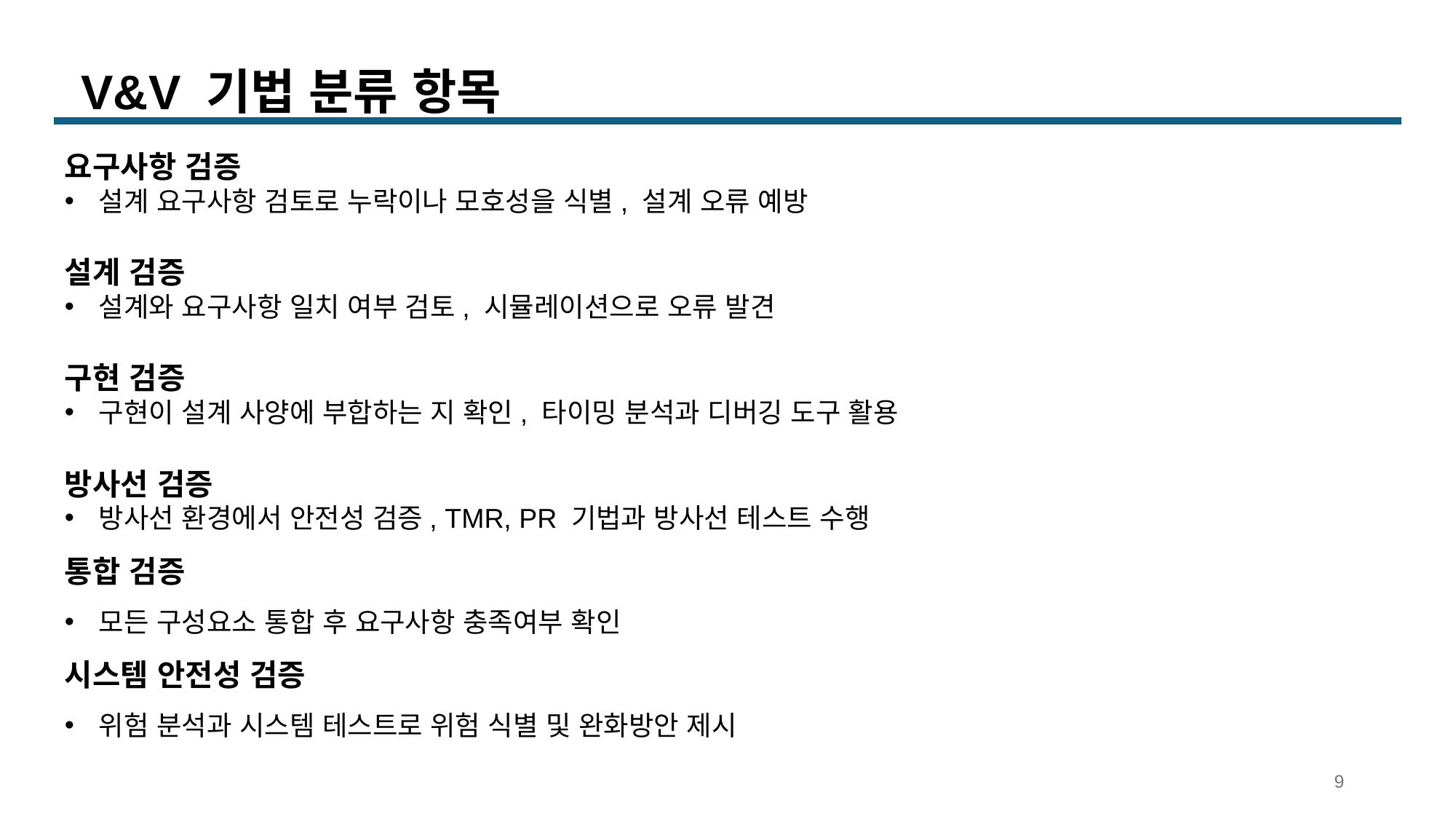

V&V 기법 분류 항목
요구사항 검증
설계 요구사항 검토로 누락이나 모호성을 식별, 설계 오류 예방
설계 검증
설계와 요구사항 일치 여부 검토, 시뮬레이션으로 오류 발견
구현 검증
구현이 설계 사양에 부합하는 지 확인, 타이밍 분석과 디버깅 도구 활용
방사선 검증
방사선 환경에서 안전성 검증, TMR, PR 기법과 방사선 테스트 수행
통합 검증
모든 구성요소 통합 후 요구사항 충족여부 확인
시스템 안전성 검증
위험 분석과 시스템 테스트로 위험 식별 및 완화방안 제시
9